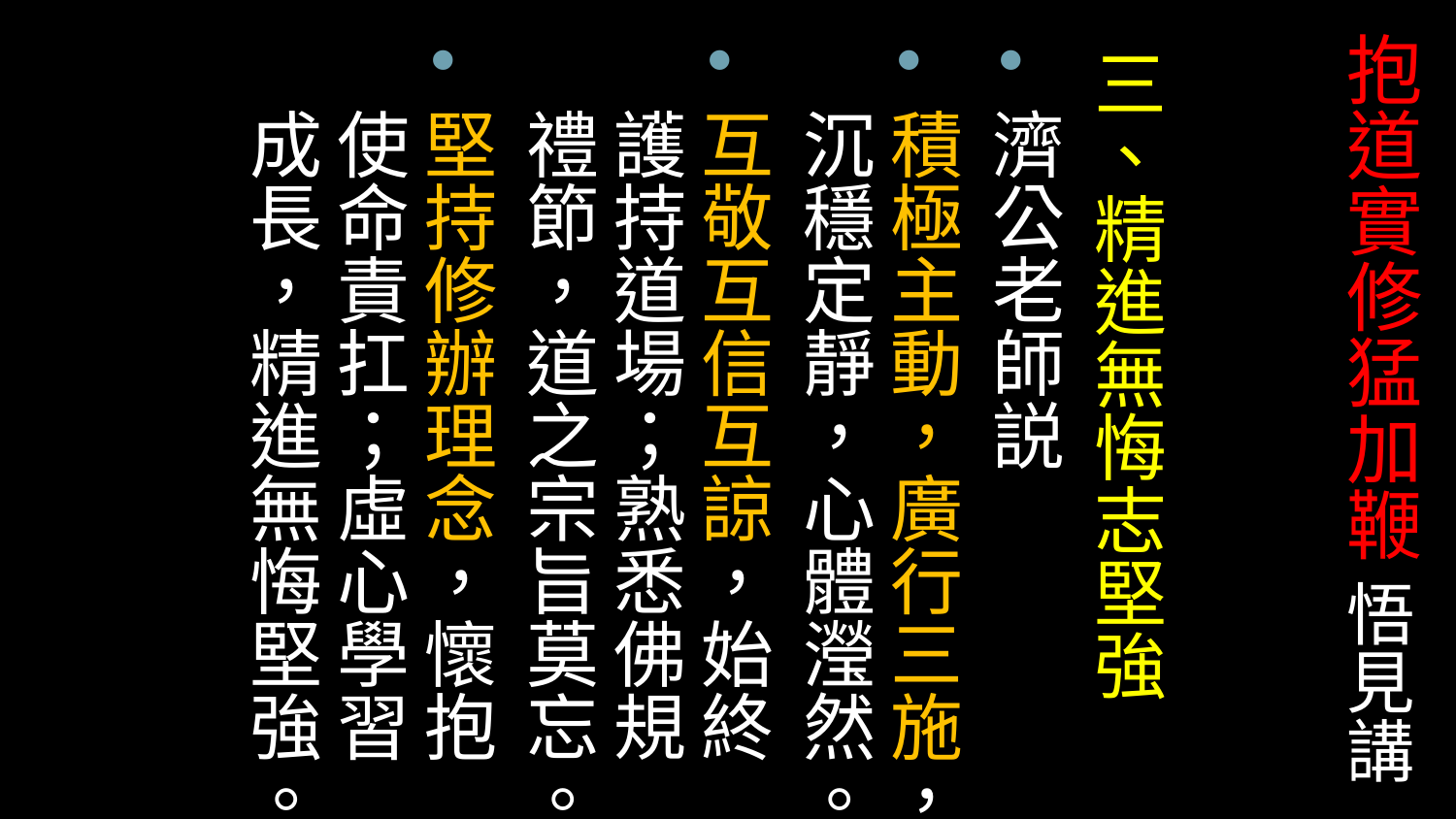

# 抱道實修猛加鞭 悟見講
三、精進無悔志堅強
濟公老師説
積極主動，廣行三施，沉穩定靜，心體瀅然。
互敬互信互諒，始終護持道場；熟悉佛規禮節，道之宗旨莫忘。
堅持修辦理念，懷抱使命責扛；虛心學習成長，精進無悔堅強。